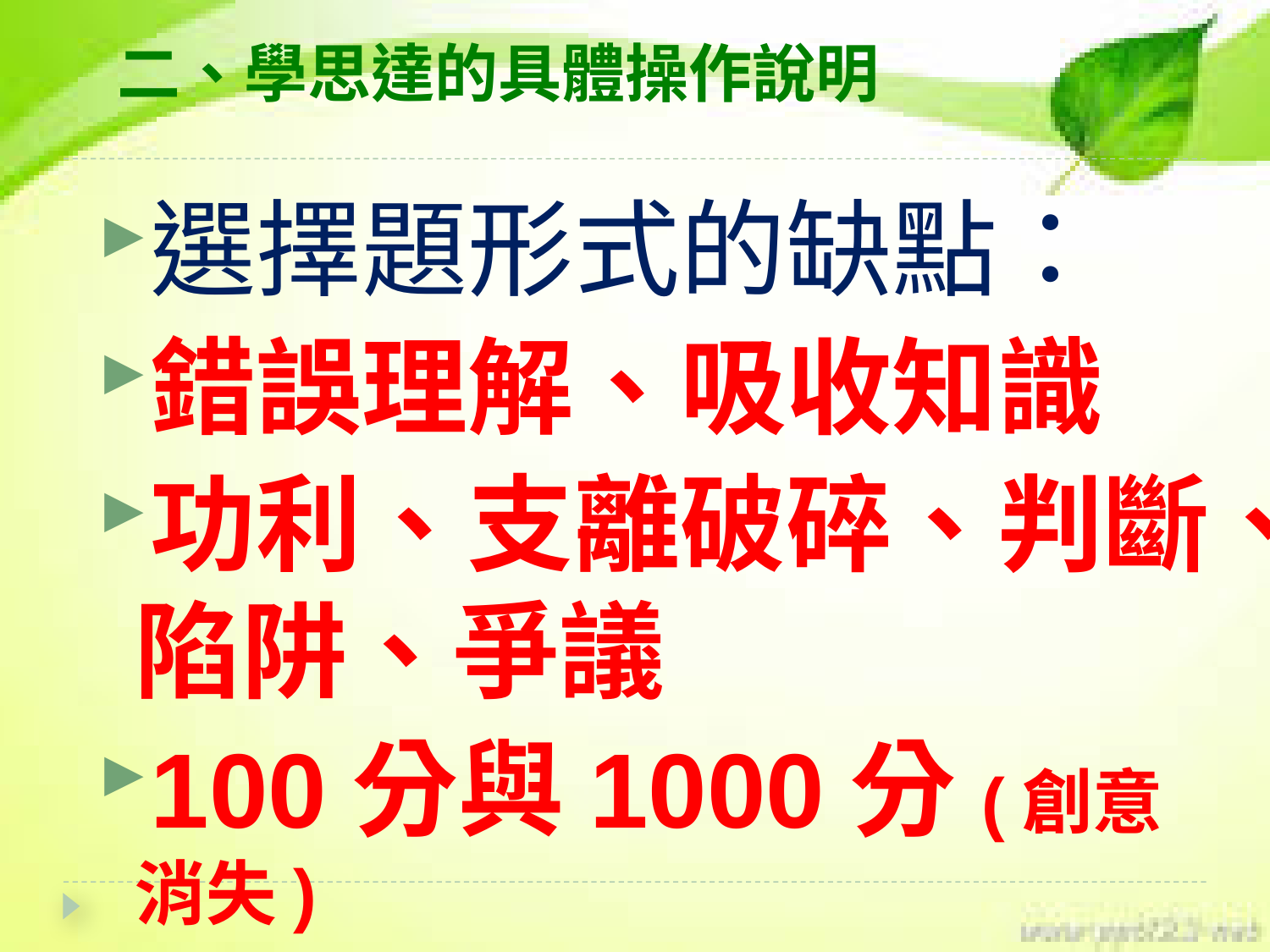

# 二、學思達的具體操作說明

選擇題形式的缺點：
錯誤理解、吸收知識
功利、支離破碎、判斷、陷阱、爭議
100分與1000分(創意消失)